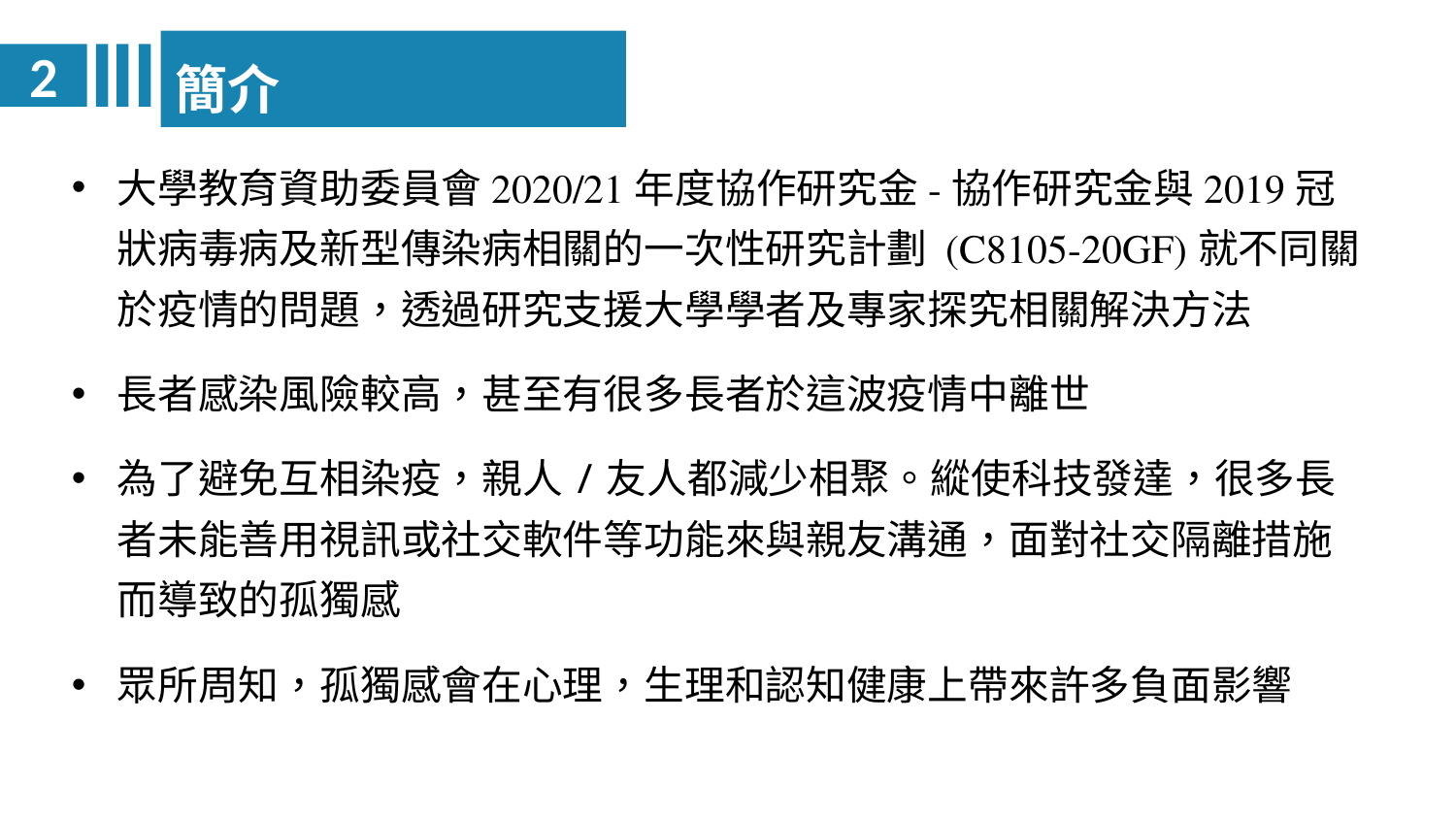

簡介
2

大學教育資助委員會2020/21年度協作研究金-協作研究金與2019冠狀病毒病及新型傳染病相關的一次性研究計劃 (C8105-20GF)就不同關於疫情的問題，透過研究支援大學學者及專家探究相關解決方法
長者感染風險較高，甚至有很多長者於這波疫情中離世
為了避免互相染疫，親人/友人都減少相聚。縱使科技發達，很多長者未能善用視訊或社交軟件等功能來與親友溝通，面對社交隔離措施而導致的孤獨感
眾所周知，孤獨感會在心理，生理和認知健康上帶來許多負面影響